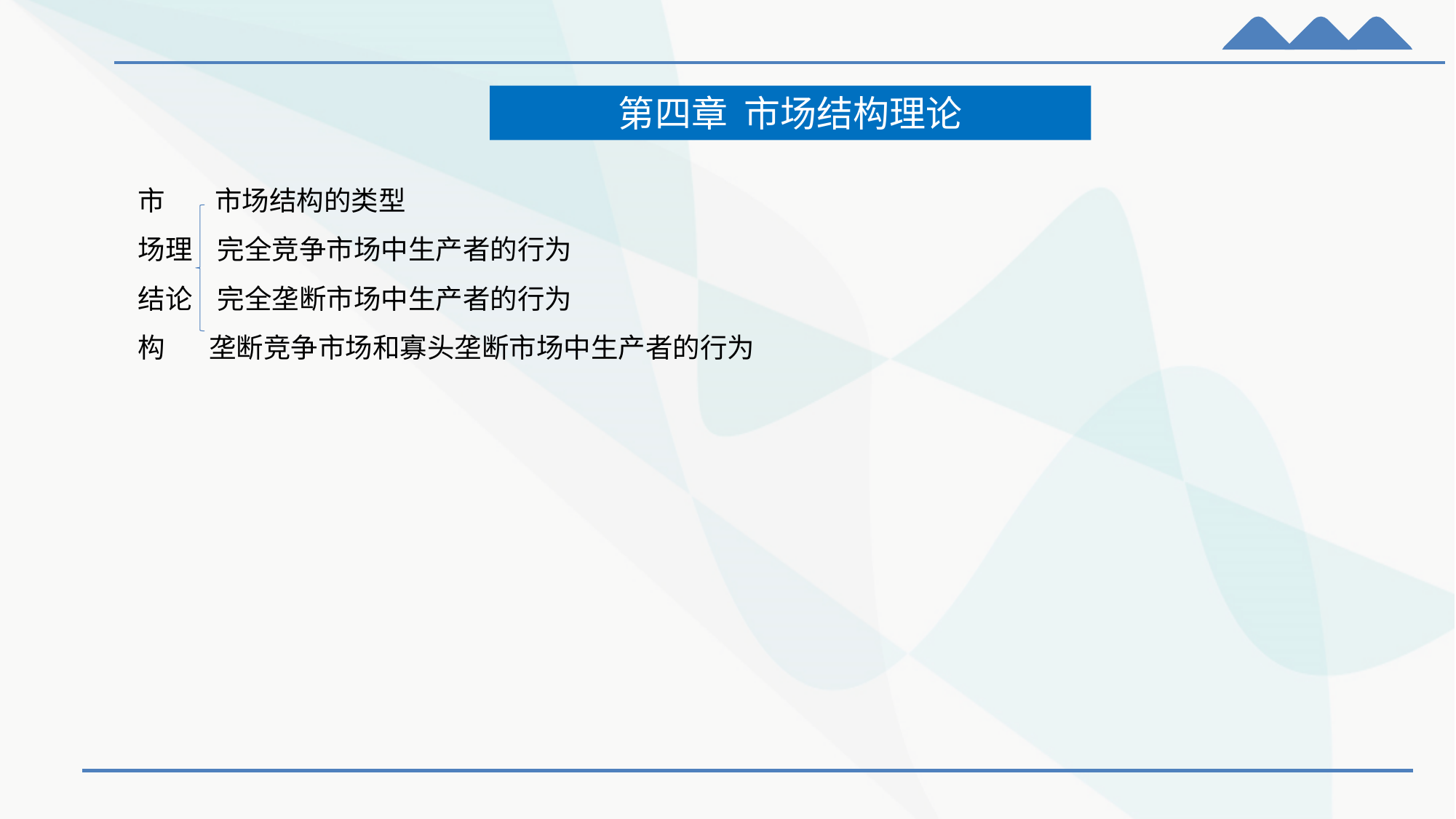

第四章  市场结构理论
市        市场结构的类型
场理    完全竞争市场中生产者的行为
结论    完全垄断市场中生产者的行为
构       垄断竞争市场和寡头垄断市场中生产者的行为